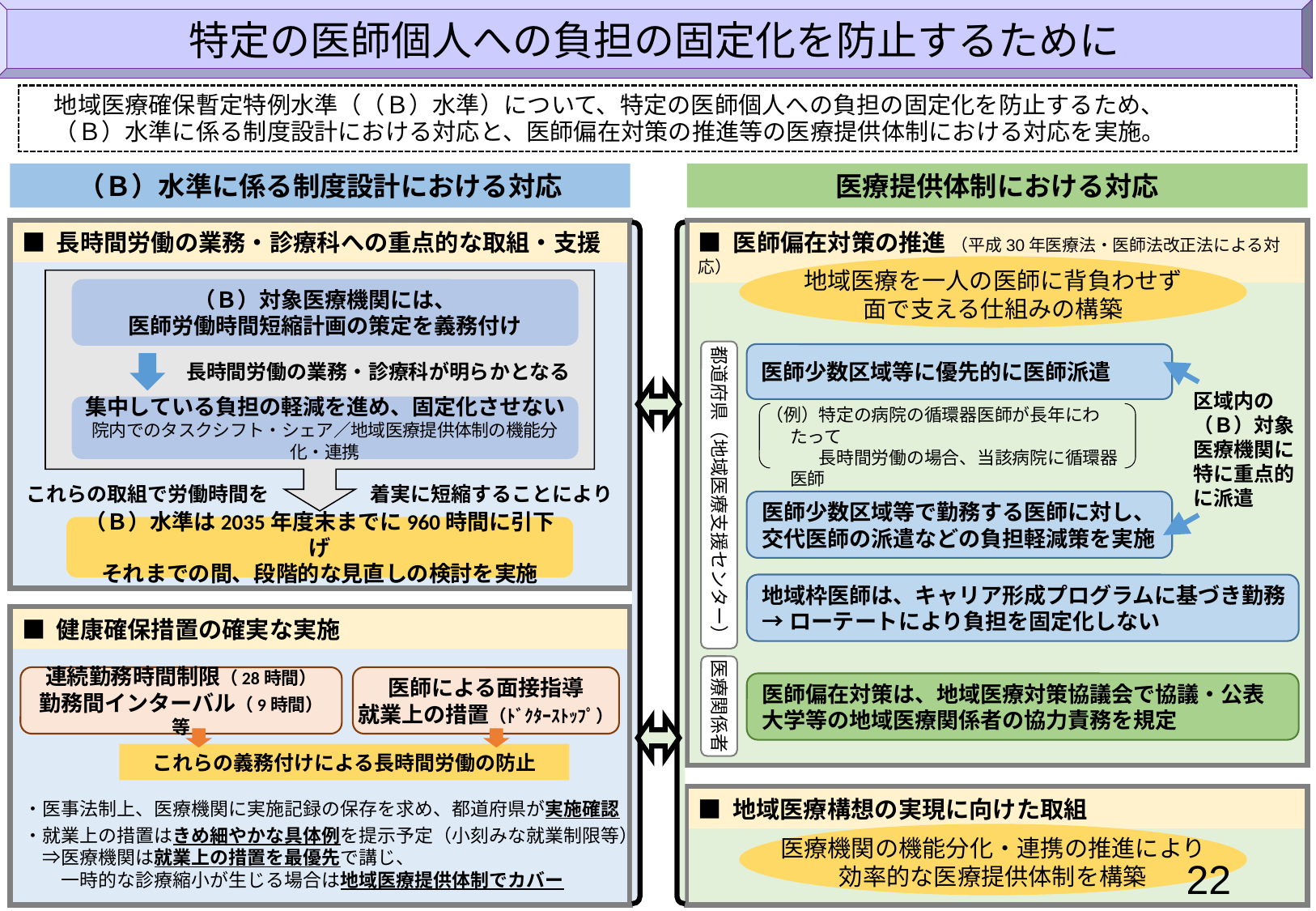

特定の医師個人への負担の固定化を防止するために
　地域医療確保暫定特例水準（（Ｂ）水準）について、特定の医師個人への負担の固定化を防止するため、
　（Ｂ）水準に係る制度設計における対応と、医師偏在対策の推進等の医療提供体制における対応を実施。
（Ｂ）水準に係る制度設計における対応
医療提供体制における対応

■ 長時間労働の業務・診療科への重点的な取組・支援
■ 医師偏在対策の推進 （平成30年医療法・医師法改正法による対応）
地域医療を一人の医師に背負わせず
面で支える仕組みの構築

（Ｂ）対象医療機関には、
医師労働時間短縮計画の策定を義務付け
都道府県（地域医療支援センター）
医師少数区域等に優先的に医師派遣

長時間労働の業務・診療科が明らかとなる
区域内の
（Ｂ）対象
医療機関に
特に重点的
に派遣

集中している負担の軽減を進め、固定化させない
院内でのタスクシフト・シェア／地域医療提供体制の機能分化・連携
（例）特定の病院の循環器医師が長年にわたって
　　　長時間労働の場合、当該病院に循環器医師
　　　を派遣することで科の労働時間を削減

これらの取組で労働時間を　　　　　着実に短縮することにより
医師少数区域等で勤務する医師に対し、
交代医師の派遣などの負担軽減策を実施
（Ｂ）水準は2035年度末までに960時間に引下げ
それまでの間、段階的な見直しの検討を実施
地域枠医師は、キャリア形成プログラムに基づき勤務
→ローテートにより負担を固定化しない

■ 健康確保措置の確実な実施
医療関係者
連続勤務時間制限（28時間）
勤務間インターバル（9時間）等
医師による面接指導
就業上の措置（ﾄﾞｸﾀｰｽﾄｯﾌﾟ）
医師偏在対策は、地域医療対策協議会で協議・公表
大学等の地域医療関係者の協力責務を規定

これらの義務付けによる長時間労働の防止

■ 地域医療構想の実現に向けた取組
・医事法制上、医療機関に実施記録の保存を求め、都道府県が実施確認

・就業上の措置はきめ細やかな具体例を提示予定（小刻みな就業制限等）
　⇒医療機関は就業上の措置を最優先で講じ、
　　一時的な診療縮小が生じる場合は地域医療提供体制でカバー
医療機関の機能分化・連携の推進により
効率的な医療提供体制を構築

22